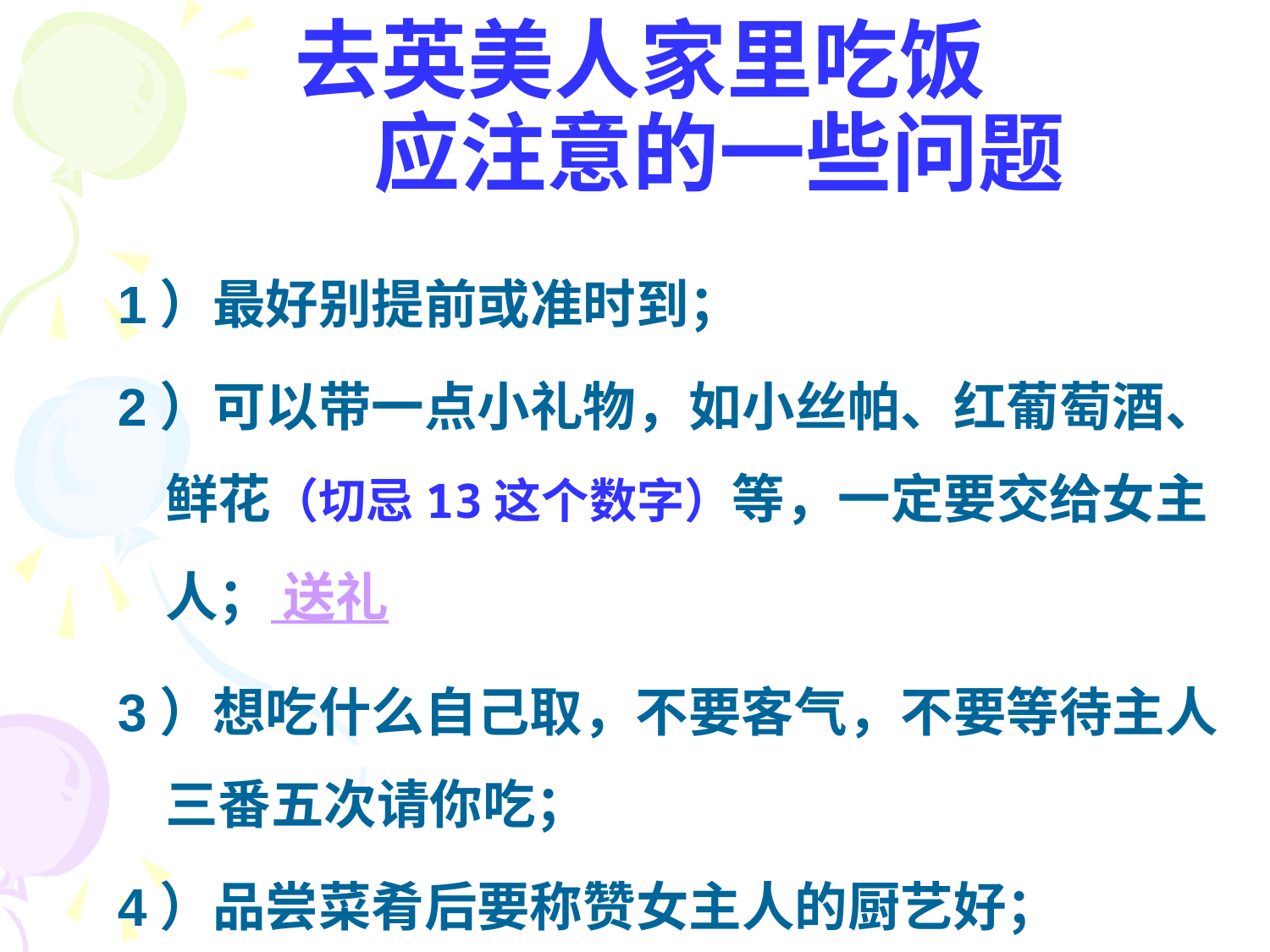

# 去英美人家里吃饭 应注意的一些问题
1）最好别提前或准时到；
2）可以带一点小礼物，如小丝帕、红葡萄酒、鲜花（切忌13这个数字）等，一定要交给女主人； 送礼
3）想吃什么自己取，不要客气，不要等待主人三番五次请你吃；
4）品尝菜肴后要称赞女主人的厨艺好；